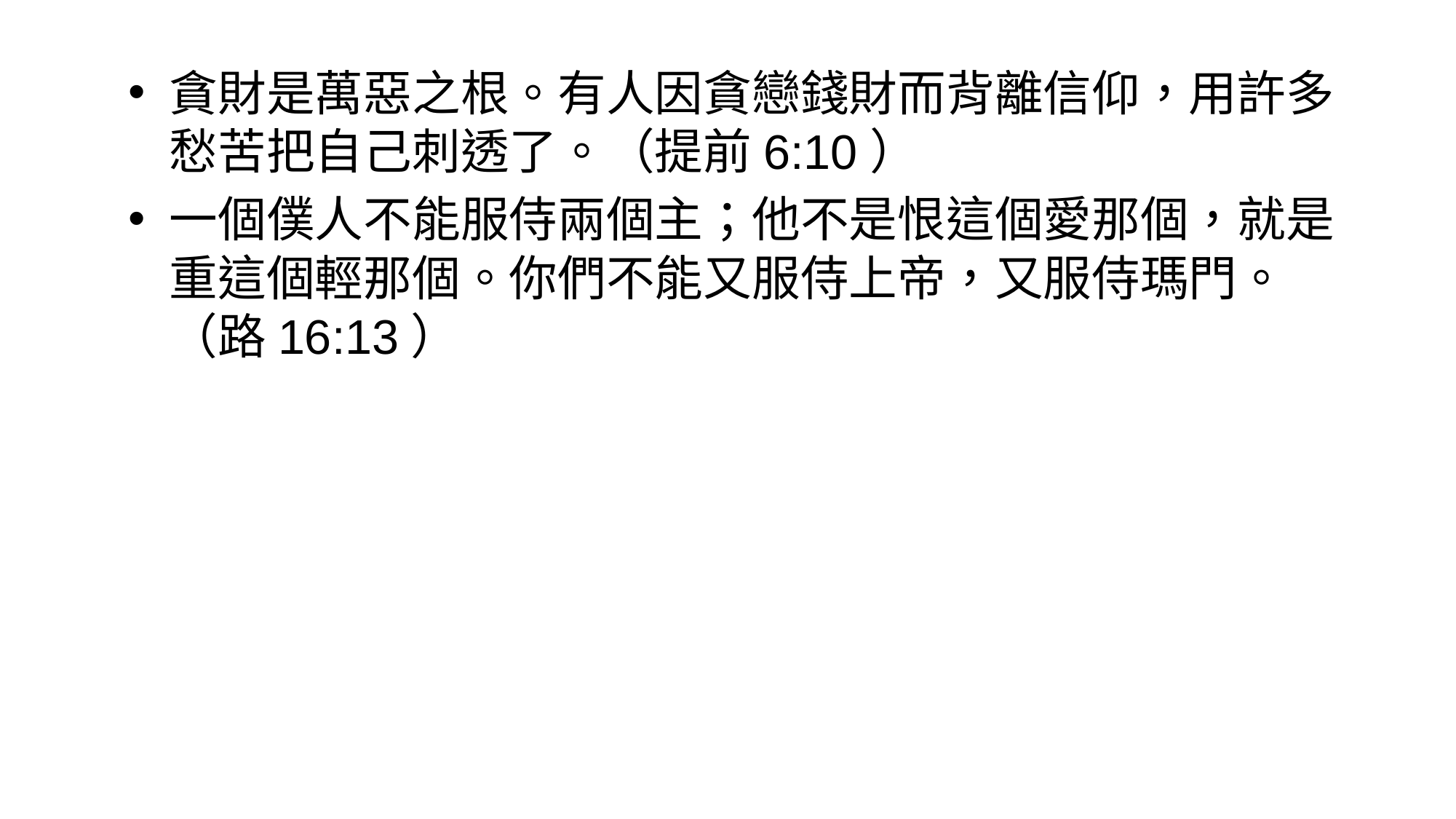

貪財是萬惡之根。有人因貪戀錢財而背離信仰，用許多愁苦把自己刺透了。（提前6:10）
一個僕人不能服侍兩個主；他不是恨這個愛那個，就是重這個輕那個。你們不能又服侍上帝，又服侍瑪門。（路16:13）